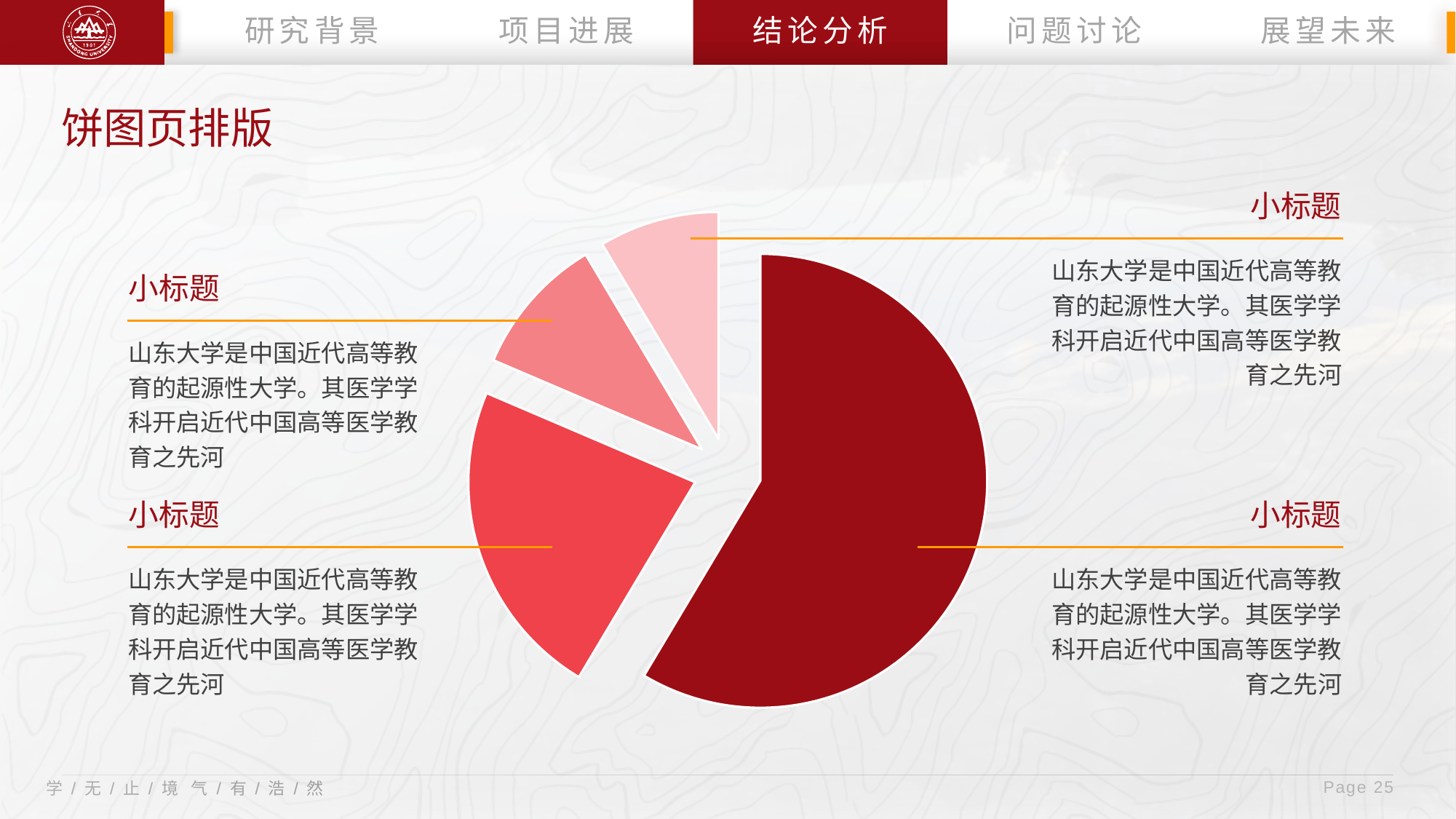

研究背景
项目进展
结论分析
问题讨论
展望未来
饼图页排版
小标题

### Chart

| Category | 销售额 |
|---|---|
| 第一季度 | 8.2 |
| 第二季度 | 3.2 |
| 第三季度 | 1.4 |
| 第四季度 | 1.2 |
山东大学是中国近代高等教育的起源性大学。其医学学科开启近代中国高等医学教育之先河
小标题
山东大学是中国近代高等教育的起源性大学。其医学学科开启近代中国高等医学教育之先河
小标题
小标题
山东大学是中国近代高等教育的起源性大学。其医学学科开启近代中国高等医学教育之先河
山东大学是中国近代高等教育的起源性大学。其医学学科开启近代中国高等医学教育之先河
  Page 25